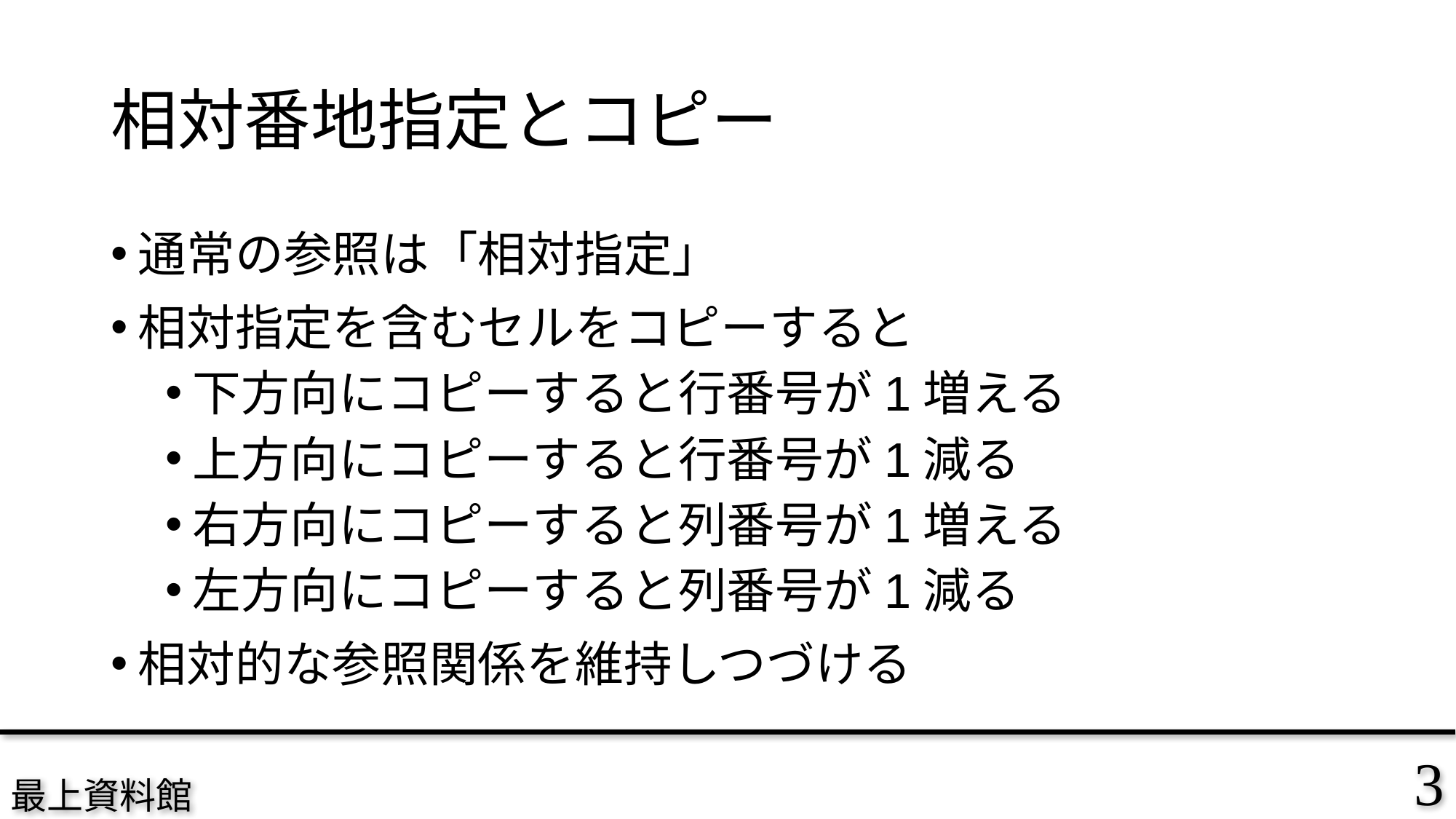

# 相対番地指定とコピー
通常の参照は「相対指定」
相対指定を含むセルをコピーすると
下方向にコピーすると行番号が1増える
上方向にコピーすると行番号が1減る
右方向にコピーすると列番号が1増える
左方向にコピーすると列番号が1減る
相対的な参照関係を維持しつづける